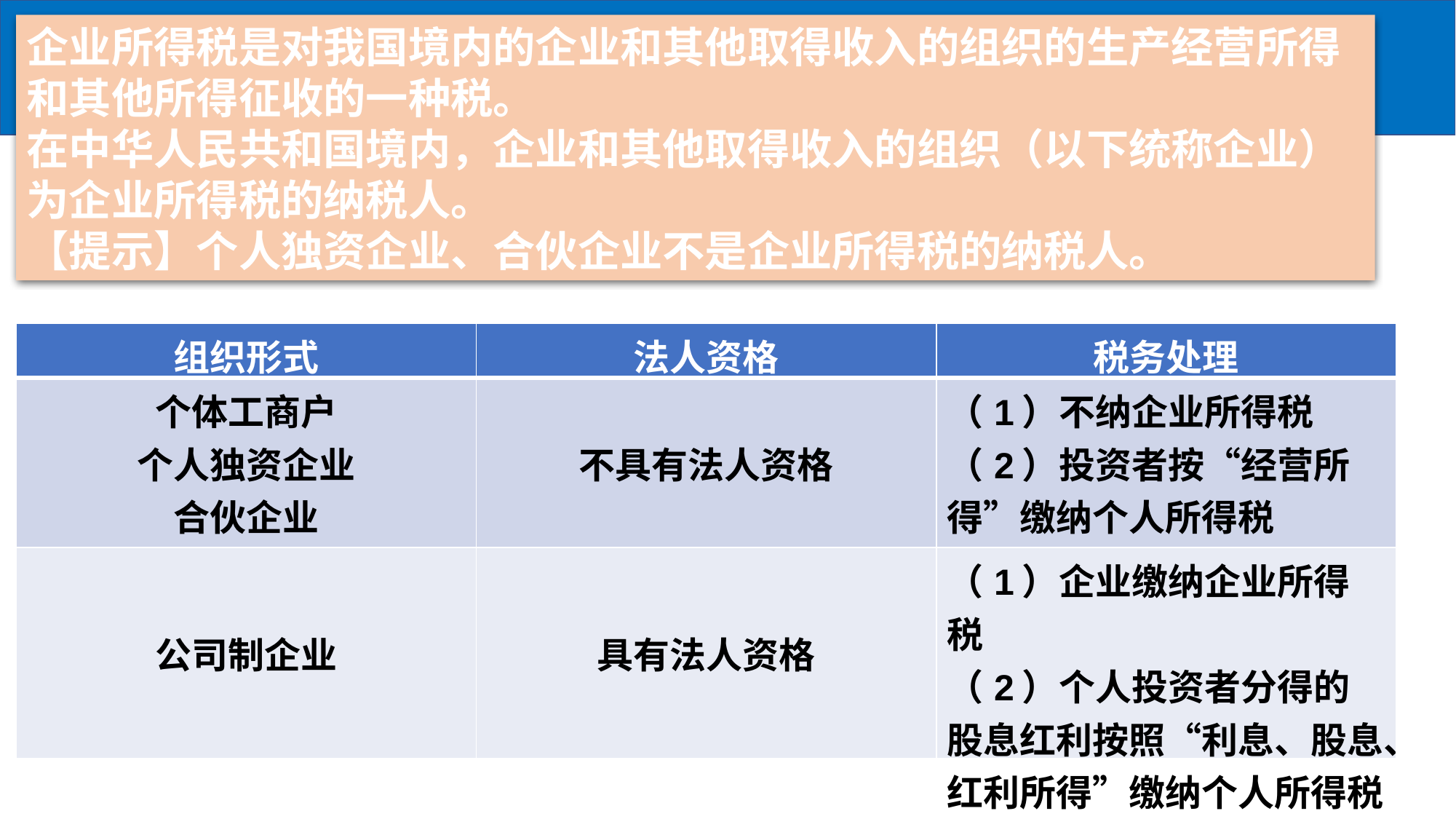

企业所得税是对我国境内的企业和其他取得收入的组织的生产经营所得和其他所得征收的一种税。
在中华人民共和国境内，企业和其他取得收入的组织（以下统称企业）为企业所得税的纳税人。
【提示】个人独资企业、合伙企业不是企业所得税的纳税人。

| 组织形式 | 法人资格 | 税务处理 |
| --- | --- | --- |
| 个体工商户 个人独资企业 合伙企业 | 不具有法人资格 | （1）不纳企业所得税 （2）投资者按“经营所得”缴纳个人所得税 |
| 公司制企业 | 具有法人资格 | （1）企业缴纳企业所得税 （2）个人投资者分得的股息红利按照“利息、股息、红利所得”缴纳个人所得税 |